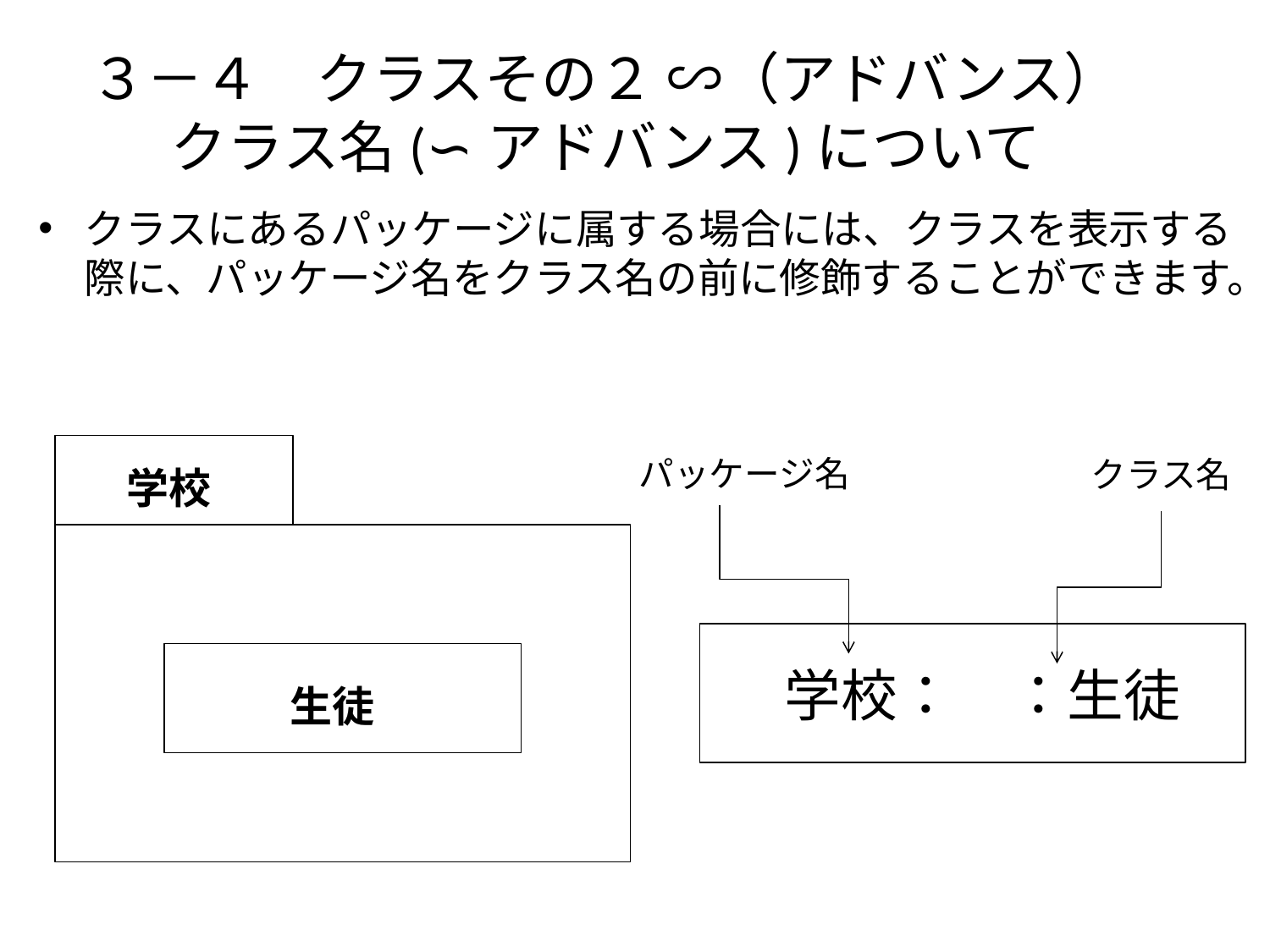

# ３－４　クラスその２ ∽（アドバンス） クラス名(∽アドバンス)について
クラスにあるパッケージに属する場合には、クラスを表示する際に、パッケージ名をクラス名の前に修飾することができます。

パッケージ名
クラス名
学校

学校：　：生徒
生徒